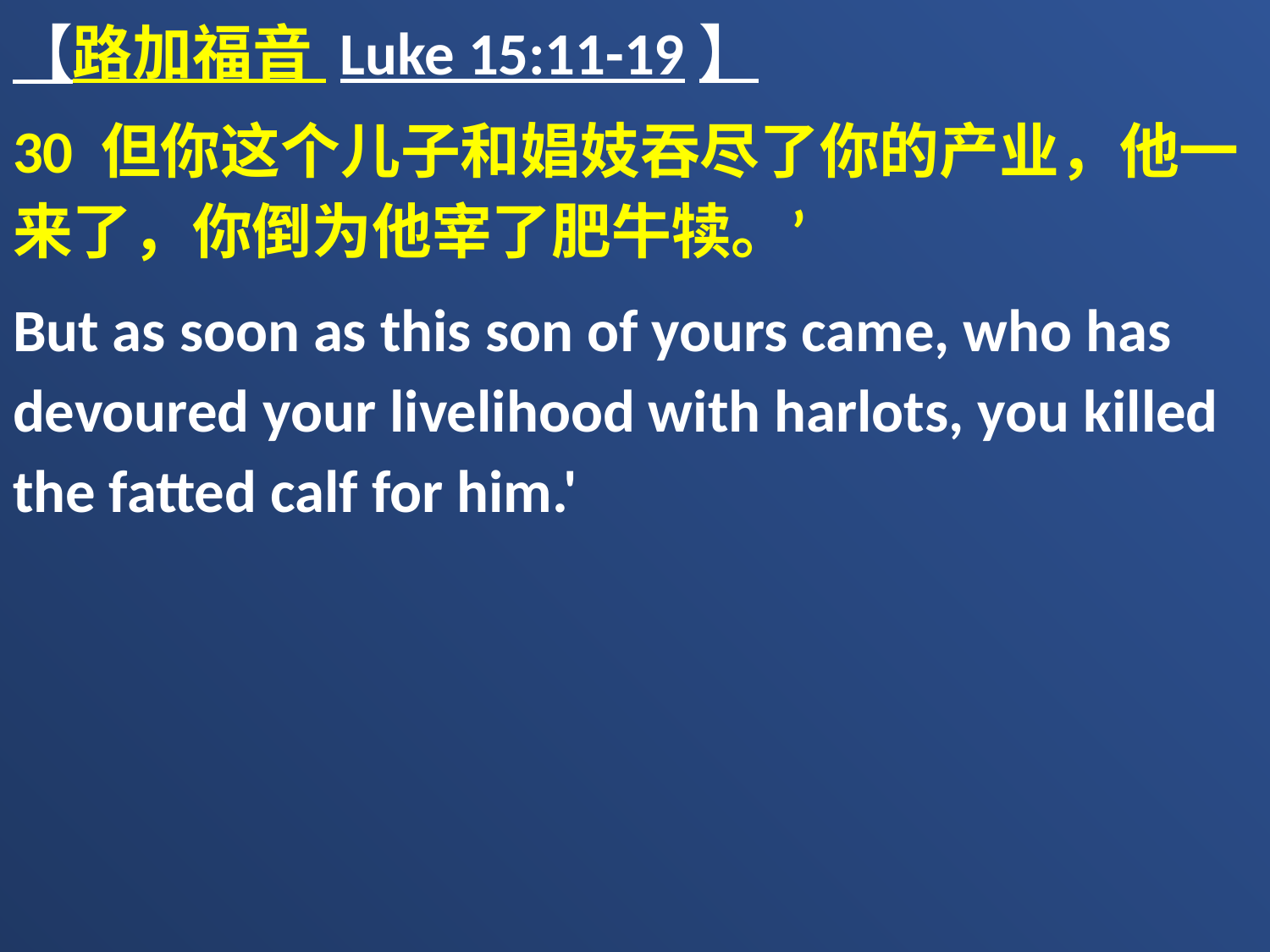

【路加福音 Luke 15:11-19】
30 但你这个儿子和娼妓吞尽了你的产业，他一来了，你倒为他宰了肥牛犊。’
But as soon as this son of yours came, who has devoured your livelihood with harlots, you killed the fatted calf for him.'